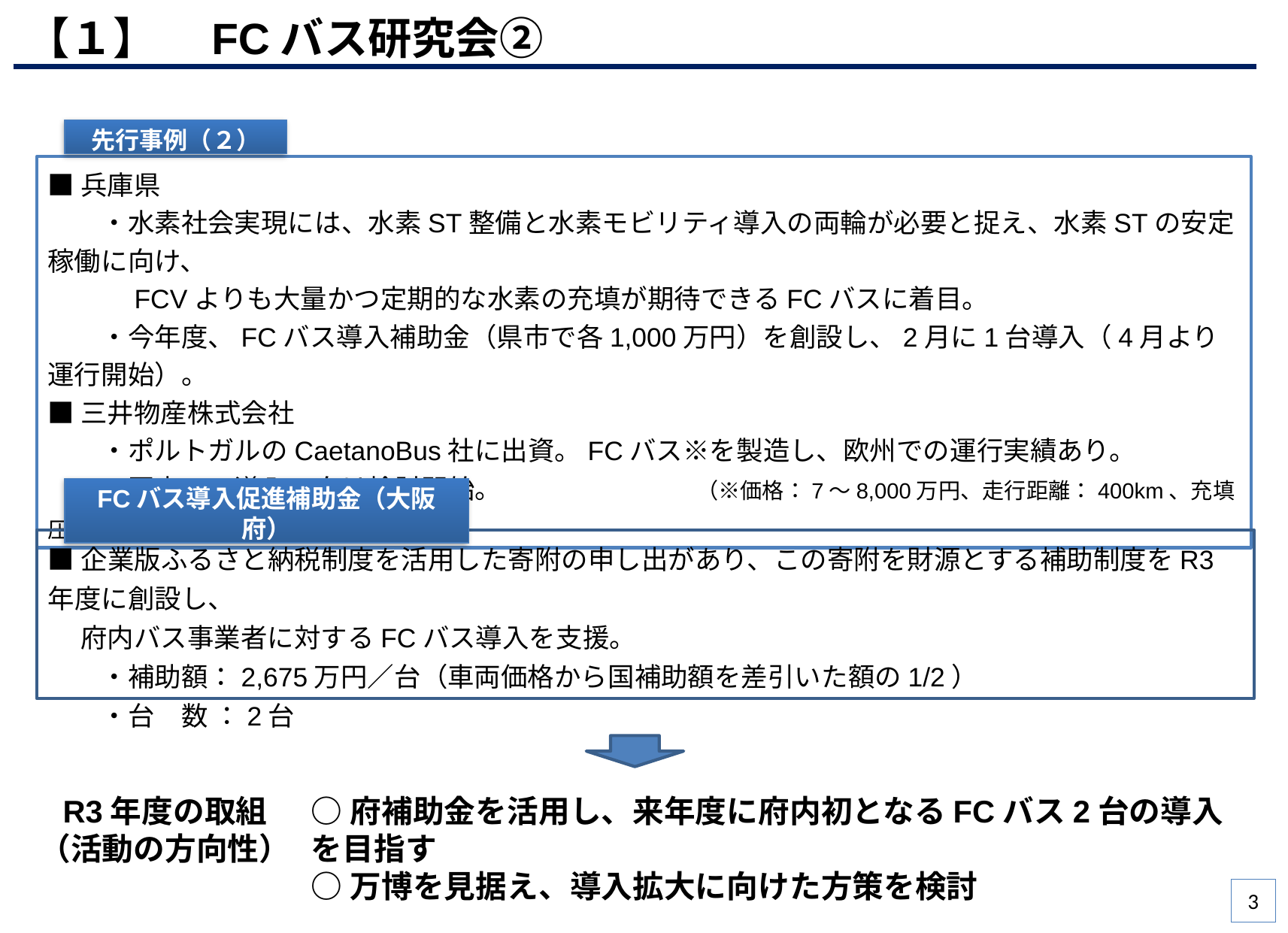

【１】　FCバス研究会②
先行事例（２）
■兵庫県
　　・水素社会実現には、水素ST整備と水素モビリティ導入の両輪が必要と捉え、水素STの安定稼働に向け、
　　　FCVよりも大量かつ定期的な水素の充填が期待できるFCバスに着目。
　　・今年度、FCバス導入補助金（県市で各1,000万円）を創設し、2月に1台導入（4月より運行開始）。
■三井物産株式会社
　　・ポルトガルのCaetanoBus社に出資。FCバス※を製造し、欧州での運行実績あり。
　　・国内への導入に向け検討開始。　　　　　　　　（※価格：7～8,000万円、走行距離：400km、充填圧力：35MPa）
FCバス導入促進補助金（大阪府）
■企業版ふるさと納税制度を活用した寄附の申し出があり、この寄附を財源とする補助制度をR3年度に創設し、
　 府内バス事業者に対するFCバス導入を支援。
　　・補助額：2,675万円／台（車両価格から国補助額を差引いた額の1/2）
　　・台　数 ：2台

R3年度の取組
（活動の方向性）
○府補助金を活用し、来年度に府内初となるFCバス2台の導入を目指す
○万博を見据え、導入拡大に向けた方策を検討
3